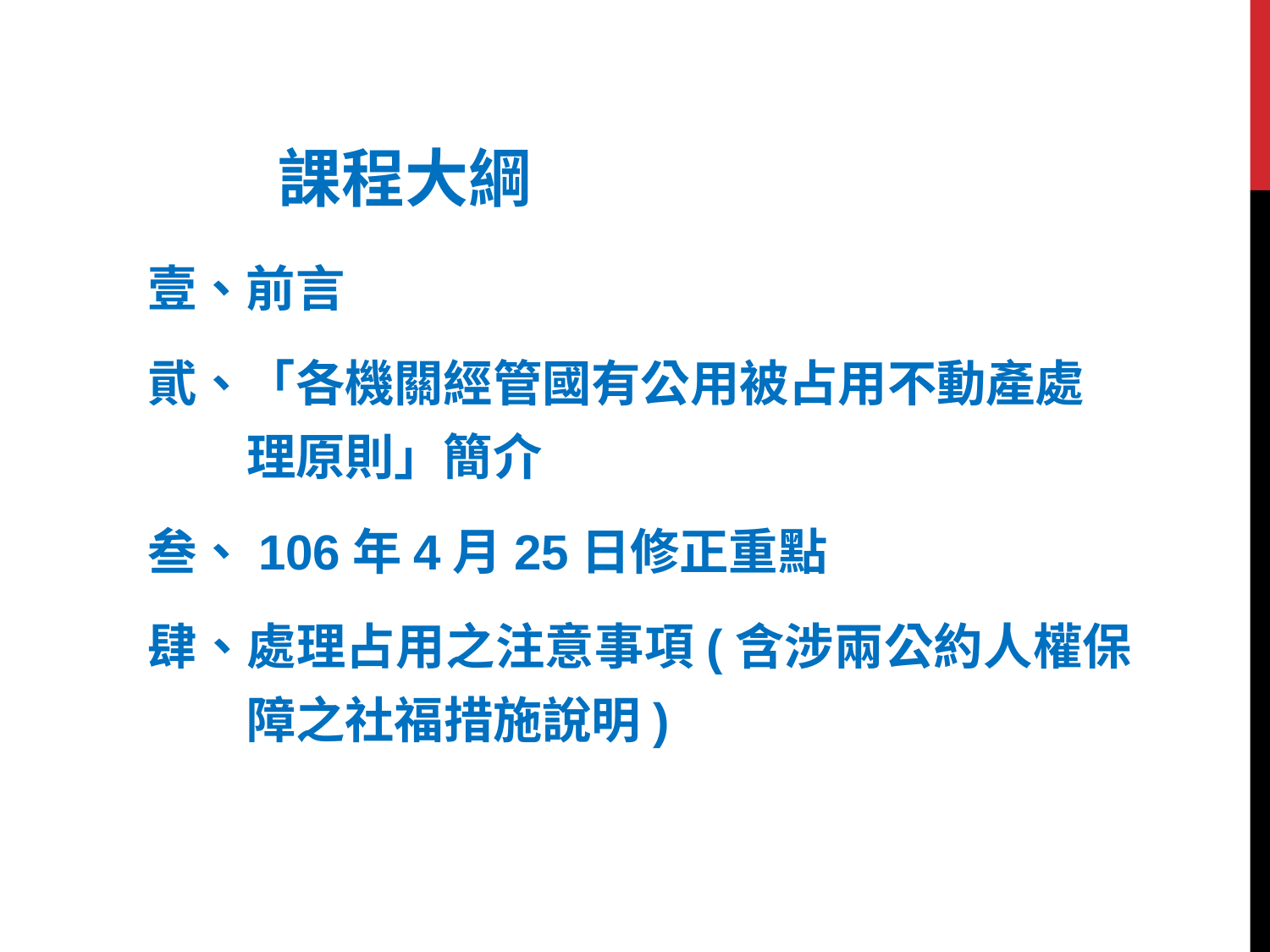

課程大綱
壹、前言
貮、「各機關經管國有公用被占用不動產處理原則」簡介
叁、106年4月25日修正重點
肆、處理占用之注意事項(含涉兩公約人權保障之社福措施說明)